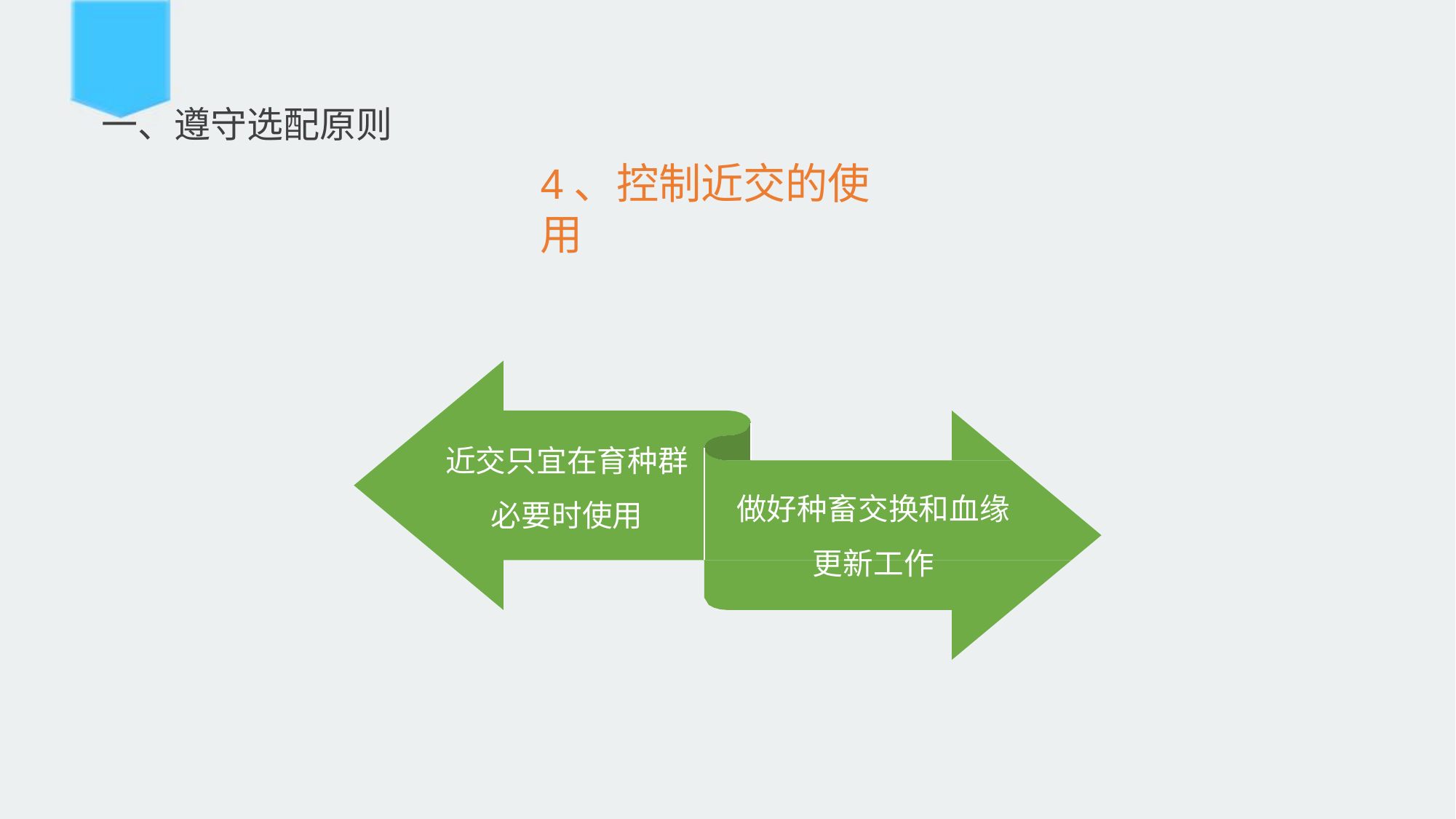

# 一、遵守选配原则
4、控制近交的使用

近交只宜在育种群
必要时使用

做好种畜交换和血缘 更新工作